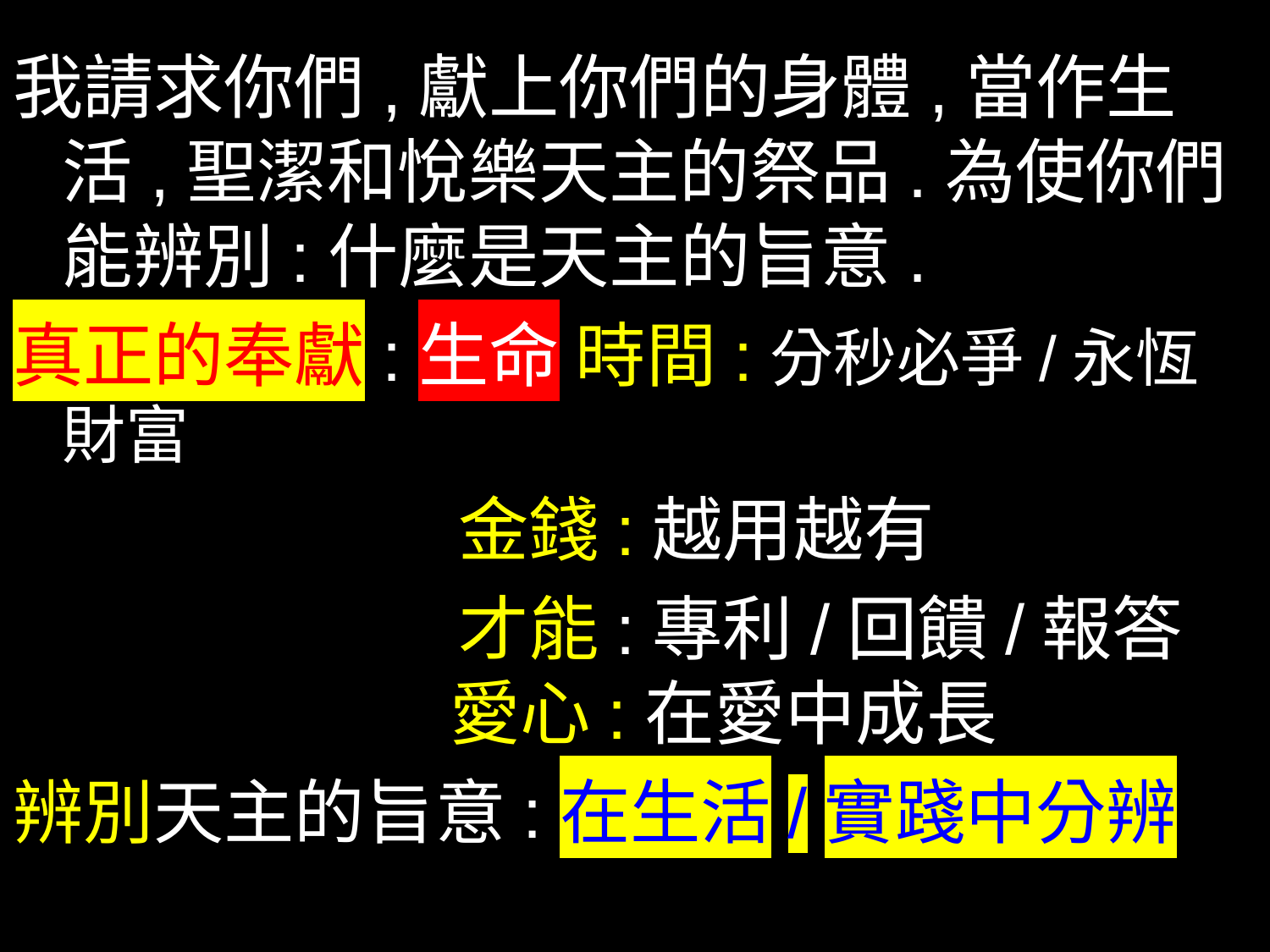

我請求你們,獻上你們的身體,當作生活,聖潔和悅樂天主的祭品.為使你們能辨別:什麼是天主的旨意.
真正的奉獻:生命 時間:分秒必爭/永恆財富
                           金錢:越用越有
                           才能:專利/回饋/報答
                         愛心:在愛中成長
辨別天主的旨意:在生活/實踐中分辨